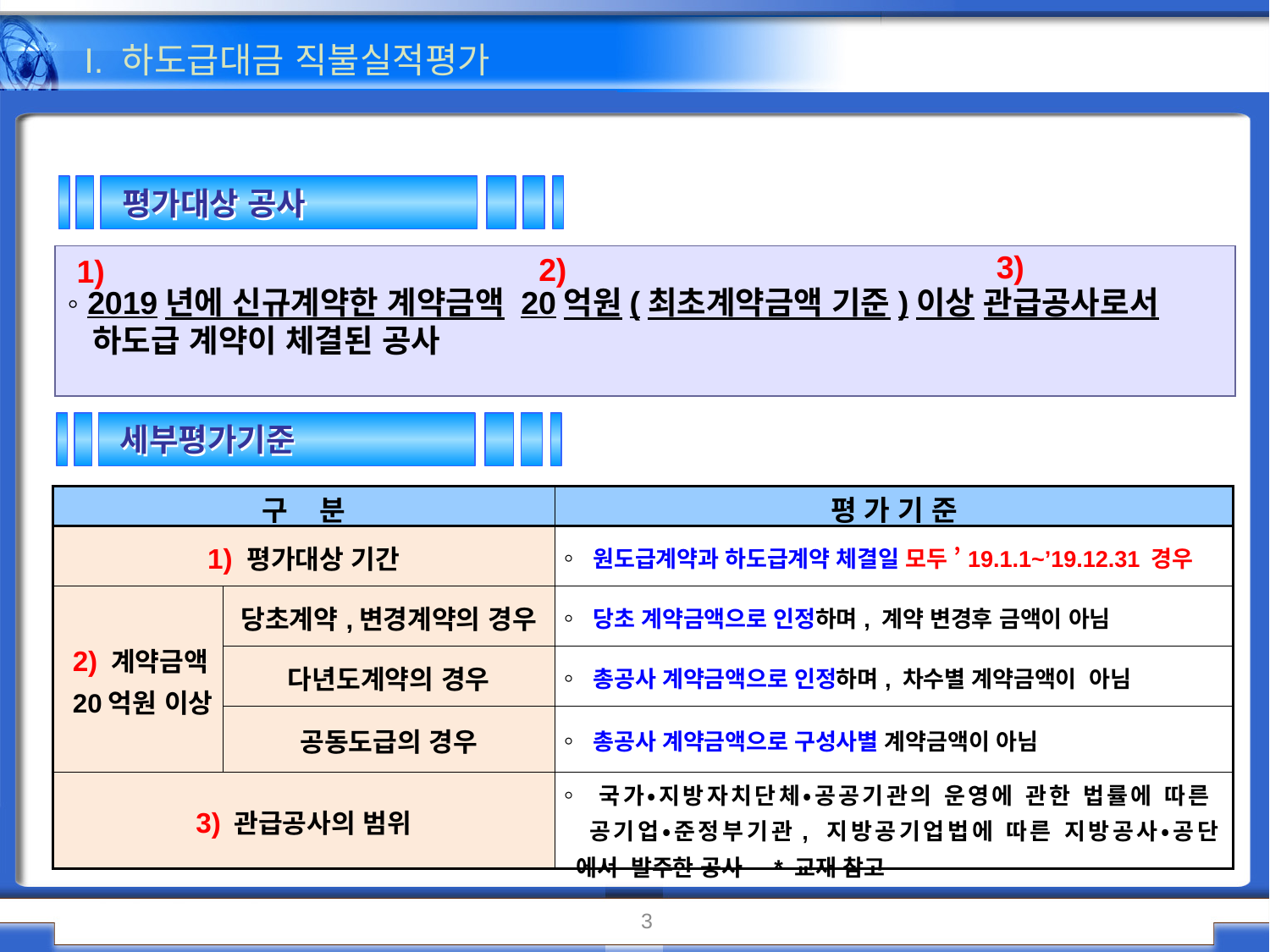

I. 하도급대금 직불실적평가

평가대상 공사
3)
2)
1)
◦ 2019년에 신규계약한 계약금액 20억원(최초계약금액 기준)이상 관급공사로서
  하도급 계약이 체결된 공사

세부평가기준
| 구 분 |  | 평 가 기 준 |
| --- | --- | --- |
| 1) 평가대상 기간 |  | ◦ 원도급계약과 하도급계약 체결일 모두 ’19.1.1~’19.12.31 경우 |
| 2) 계약금액 20억원 이상 | 당초계약,변경계약의 경우 | ◦ 당초 계약금액으로 인정하며, 계약 변경후 금액이 아님 |
|  | 다년도계약의 경우 | ◦ 총공사 계약금액으로 인정하며, 차수별 계약금액이 아님 |
|  | 공동도급의 경우 | ◦ 총공사 계약금액으로 구성사별 계약금액이 아님 |
| 3) 관급공사의 범위 |  | ◦ 국가・지방자치단체・공공기관의 운영에 관한 법률에 따른 공기업・준정부기관, 지방공기업법에 따른 지방공사・공단 에서 발주한 공사 \* 교재 참고 |
3